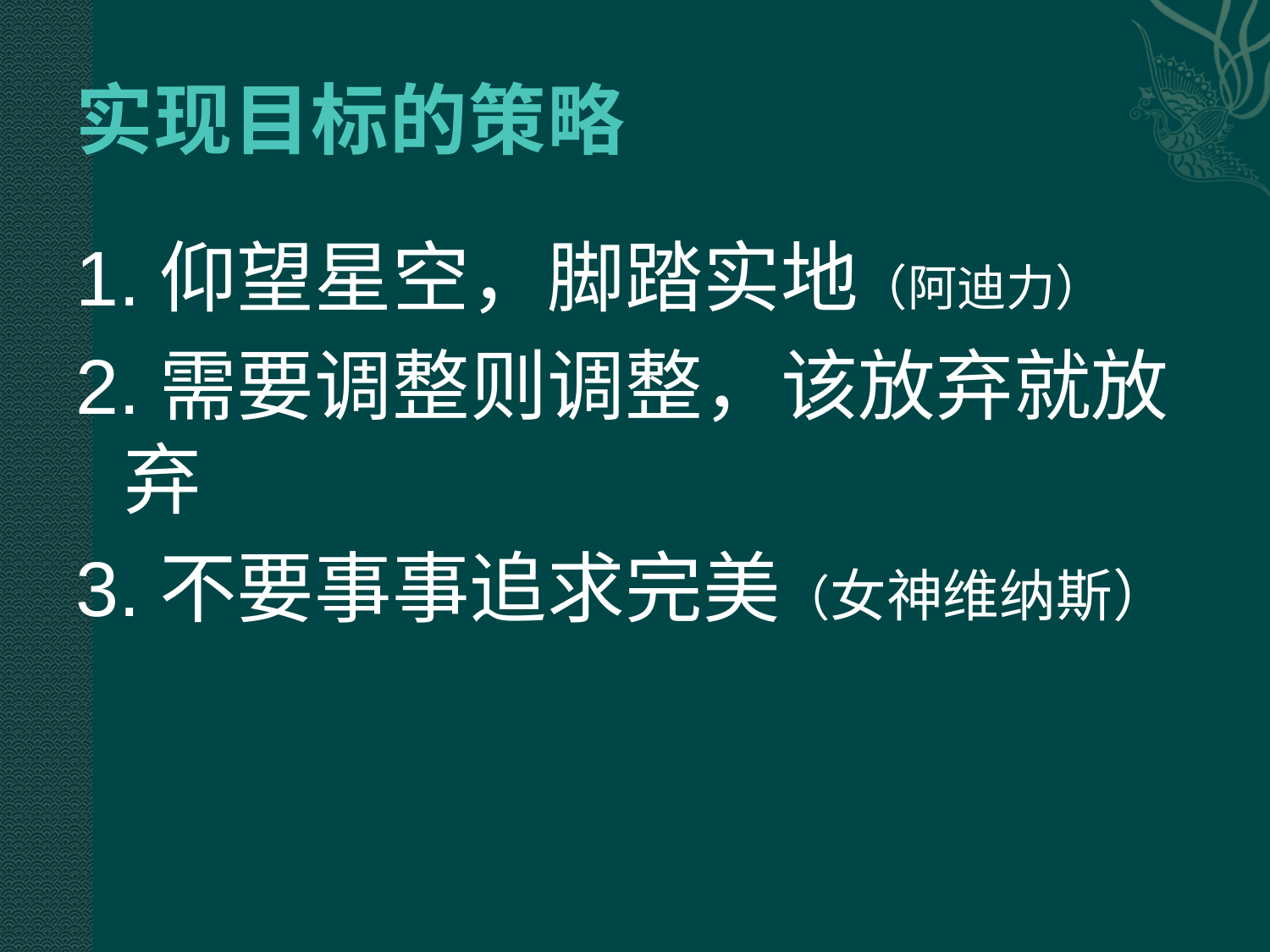

# 实现目标的策略
1.仰望星空，脚踏实地（阿迪力）
2.需要调整则调整，该放弃就放弃
3.不要事事追求完美（女神维纳斯）